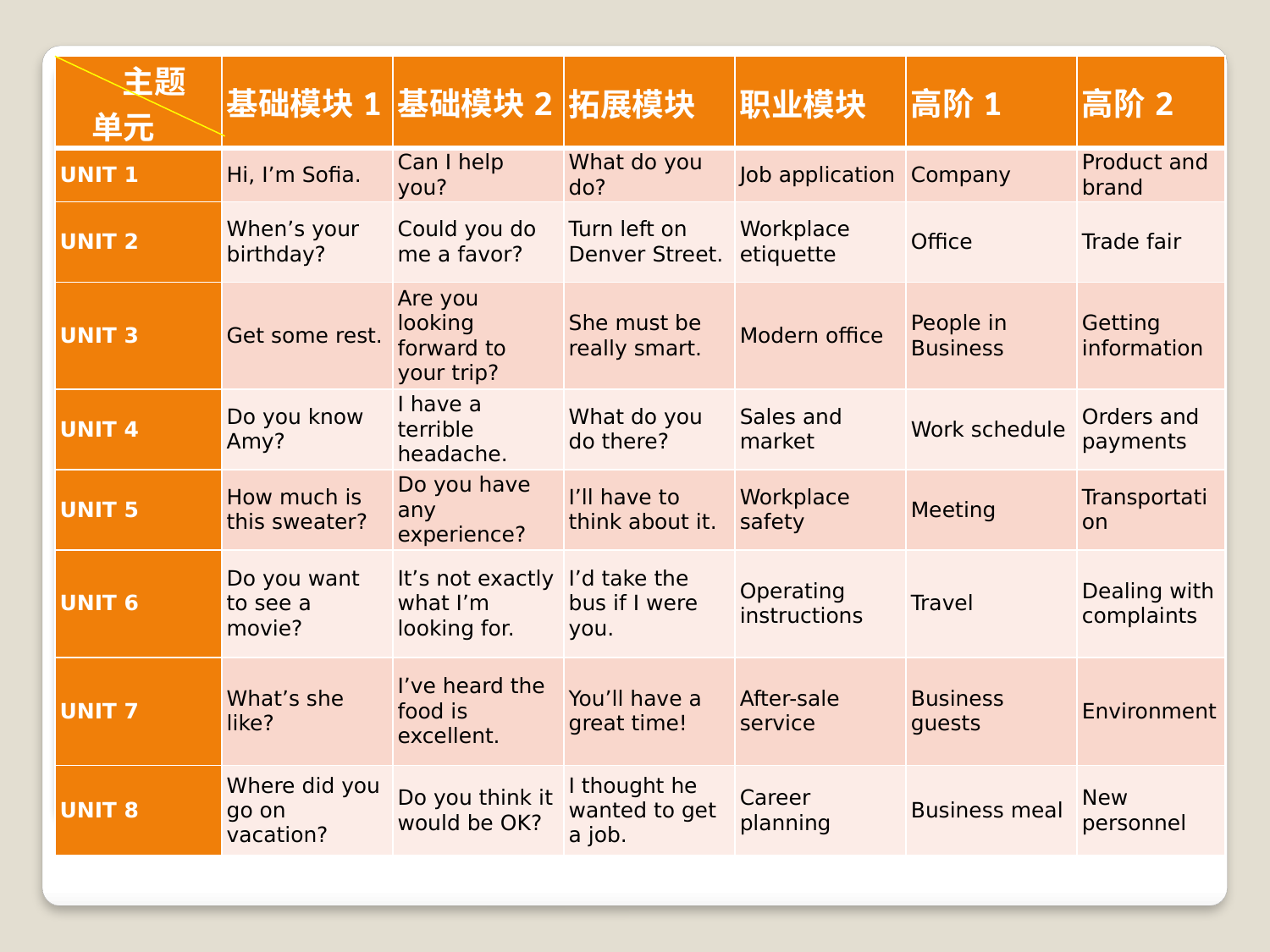

| 主题 单元 | 基础模块1 | 基础模块2 | 拓展模块 | 职业模块 | 高阶1 | 高阶2 |
| --- | --- | --- | --- | --- | --- | --- |
| UNIT 1 | Hi, I’m Sofia. | Can I help you? | What do you do? | Job application | Company | Product and brand |
| UNIT 2 | When’s your birthday? | Could you do me a favor? | Turn left on Denver Street. | Workplace etiquette | Office | Trade fair |
| UNIT 3 | Get some rest. | Are you looking forward to your trip? | She must be really smart. | Modern office | People in Business | Getting information |
| UNIT 4 | Do you know Amy? | I have a terrible headache. | What do you do there? | Sales and market | Work schedule | Orders and payments |
| UNIT 5 | How much is this sweater? | Do you have any experience? | I’ll have to think about it. | Workplace safety | Meeting | Transportation |
| UNIT 6 | Do you want to see a movie? | It’s not exactly what I’m looking for. | I’d take the bus if I were you. | Operating instructions | Travel | Dealing with complaints |
| UNIT 7 | What’s she like? | I’ve heard the food is excellent. | You’ll have a great time! | After-sale service | Business guests | Environment |
| UNIT 8 | Where did you go on vacation? | Do you think it would be OK? | I thought he wanted to get a job. | Career planning | Business meal | New personnel |
#